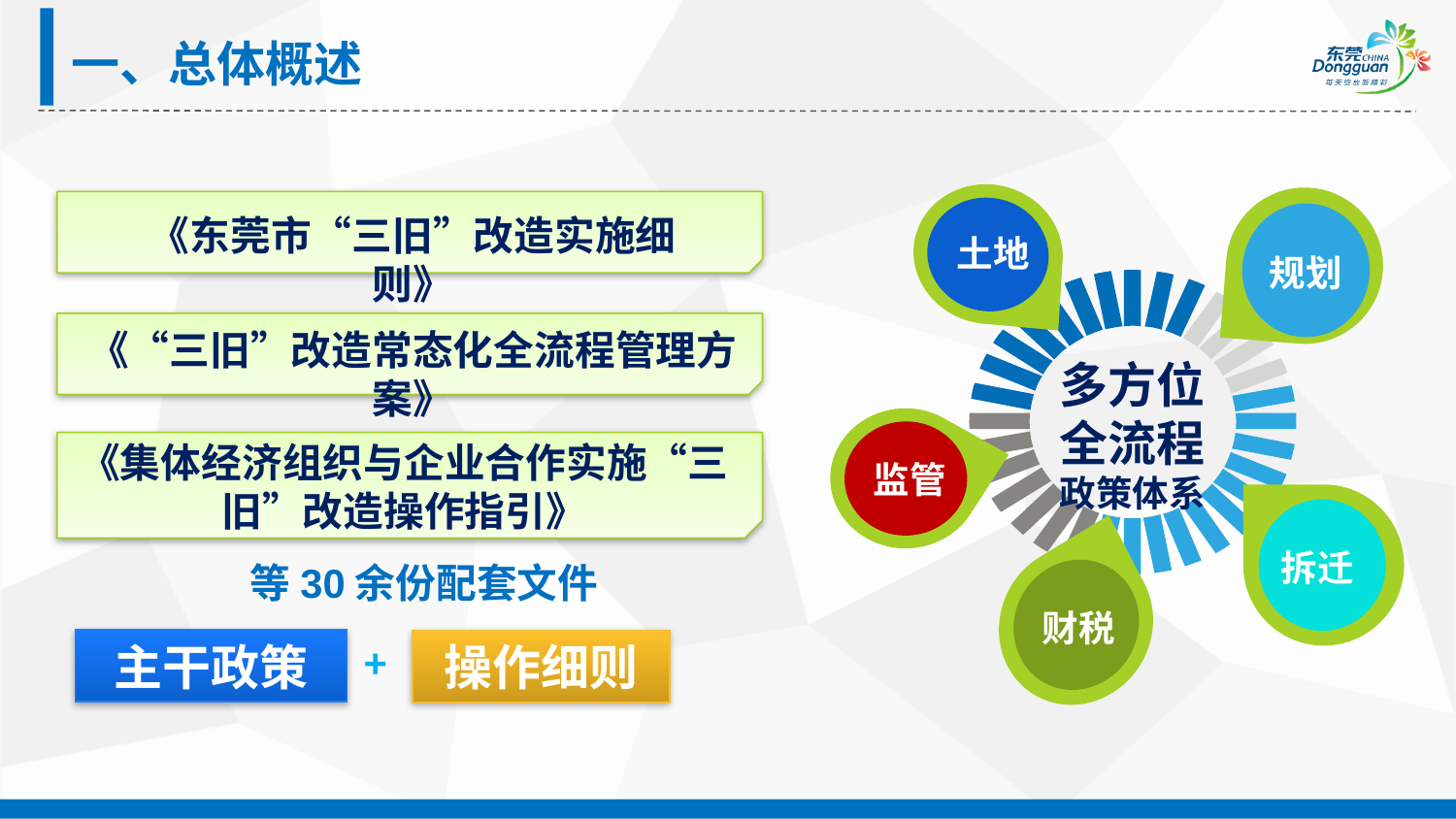

一、总体概述

土地
规划

多方位
全流程
政策体系

监管

拆迁
财税

《东莞市“三旧”改造实施细则》

《“三旧”改造常态化全流程管理方案》
《集体经济组织与企业合作实施“三旧”改造操作指引》

等30余份配套文件
主干政策
+
操作细则